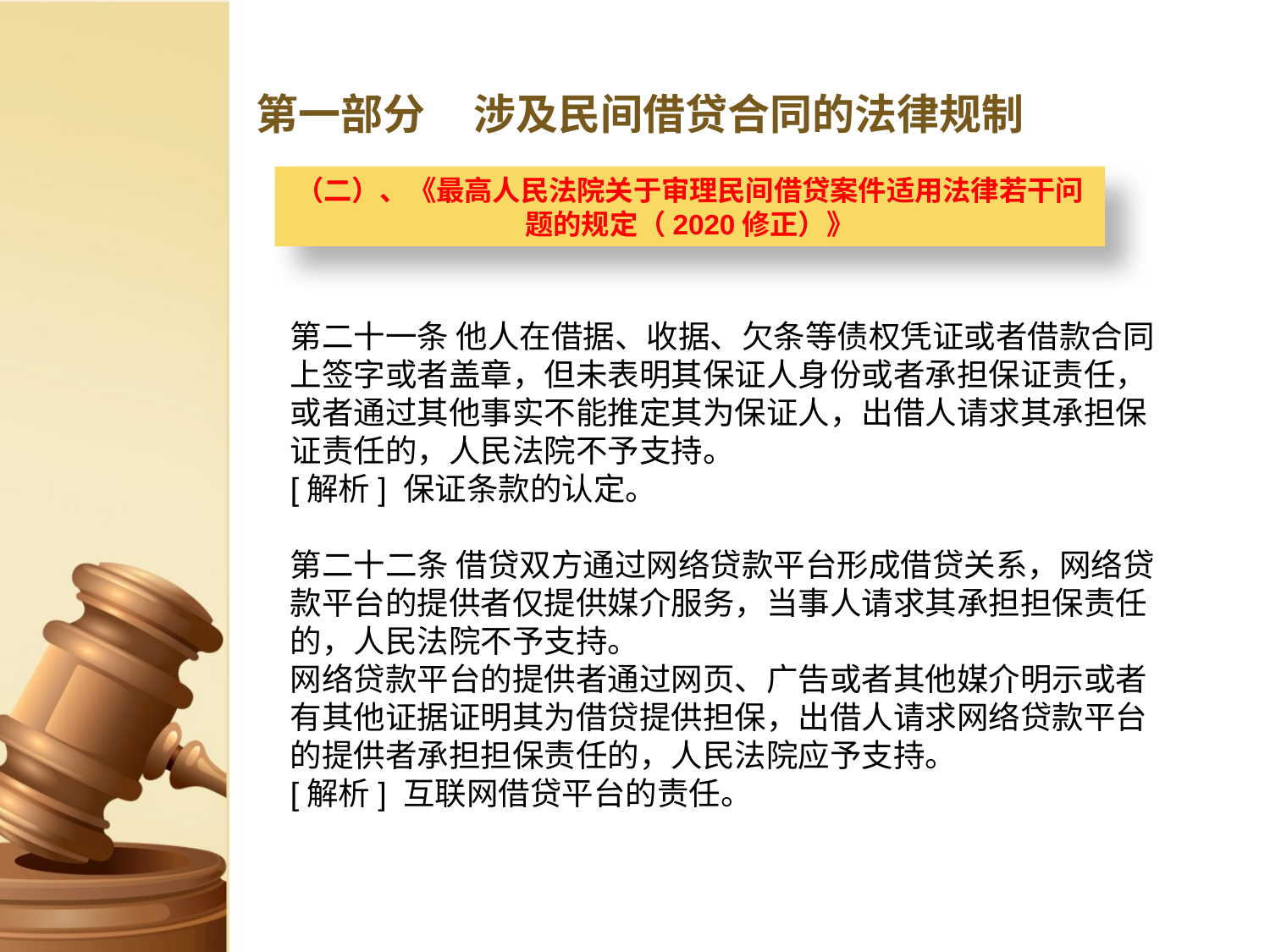

# 第一部分     涉及民间借贷合同的法律规制
（二）、《最高人民法院关于审理民间借贷案件适用法律若干问题的规定（2020修正）》

第二十一条 他人在借据、收据、欠条等债权凭证或者借款合同上签字或者盖章，但未表明其保证人身份或者承担保证责任，或者通过其他事实不能推定其为保证人，出借人请求其承担保证责任的，人民法院不予支持。
[解析] 保证条款的认定。

第二十二条 借贷双方通过网络贷款平台形成借贷关系，网络贷款平台的提供者仅提供媒介服务，当事人请求其承担担保责任的，人民法院不予支持。
网络贷款平台的提供者通过网页、广告或者其他媒介明示或者有其他证据证明其为借贷提供担保，出借人请求网络贷款平台的提供者承担担保责任的，人民法院应予支持。
[解析] 互联网借贷平台的责任。